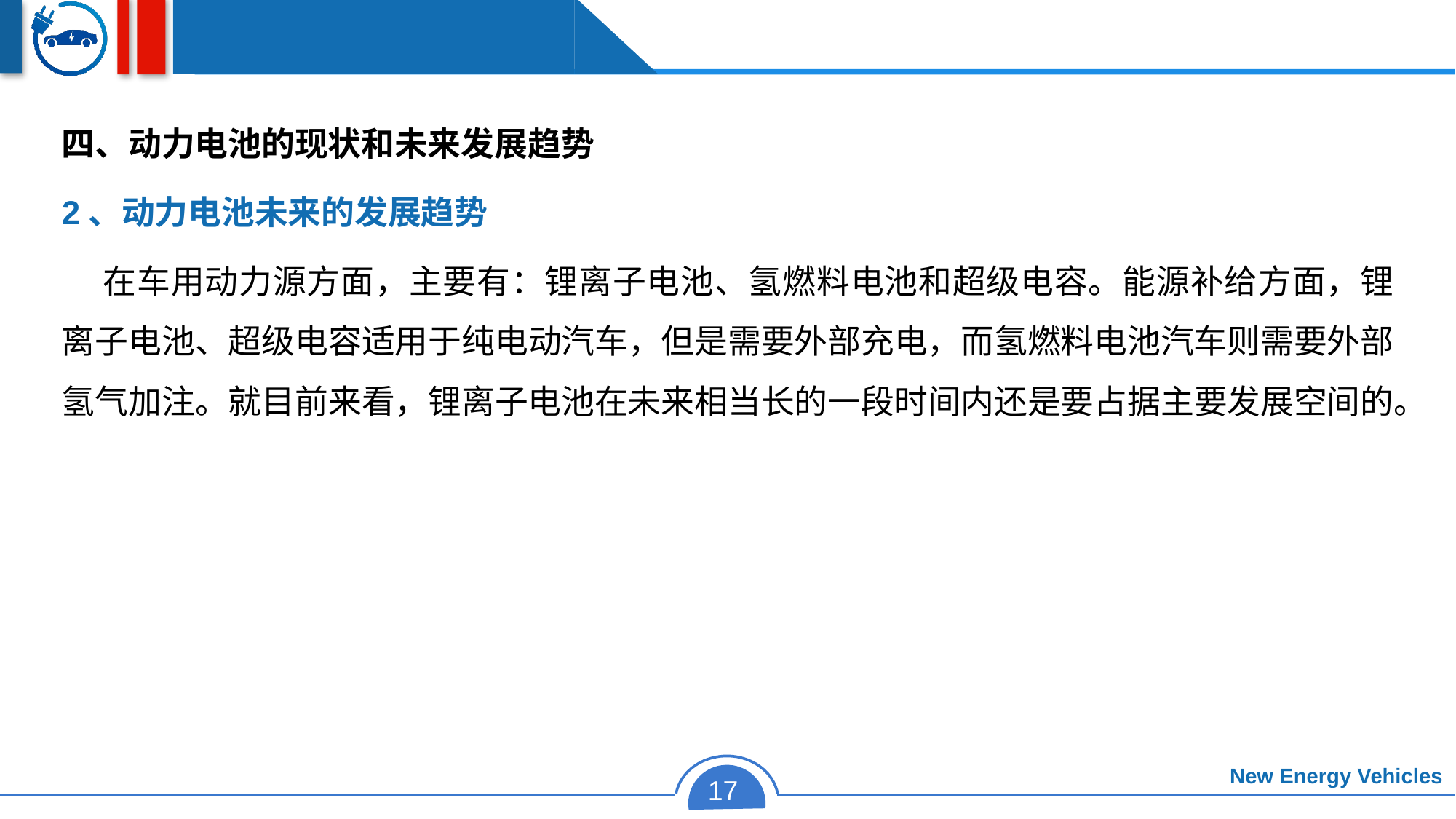

四、动力电池的现状和未来发展趋势
2、动力电池未来的发展趋势
    在车用动力源方面，主要有：锂离子电池、氢燃料电池和超级电容。能源补给方面，锂离子电池、超级电容适用于纯电动汽车，但是需要外部充电，而氢燃料电池汽车则需要外部氢气加注。就目前来看，锂离子电池在未来相当长的一段时间内还是要占据主要发展空间的。